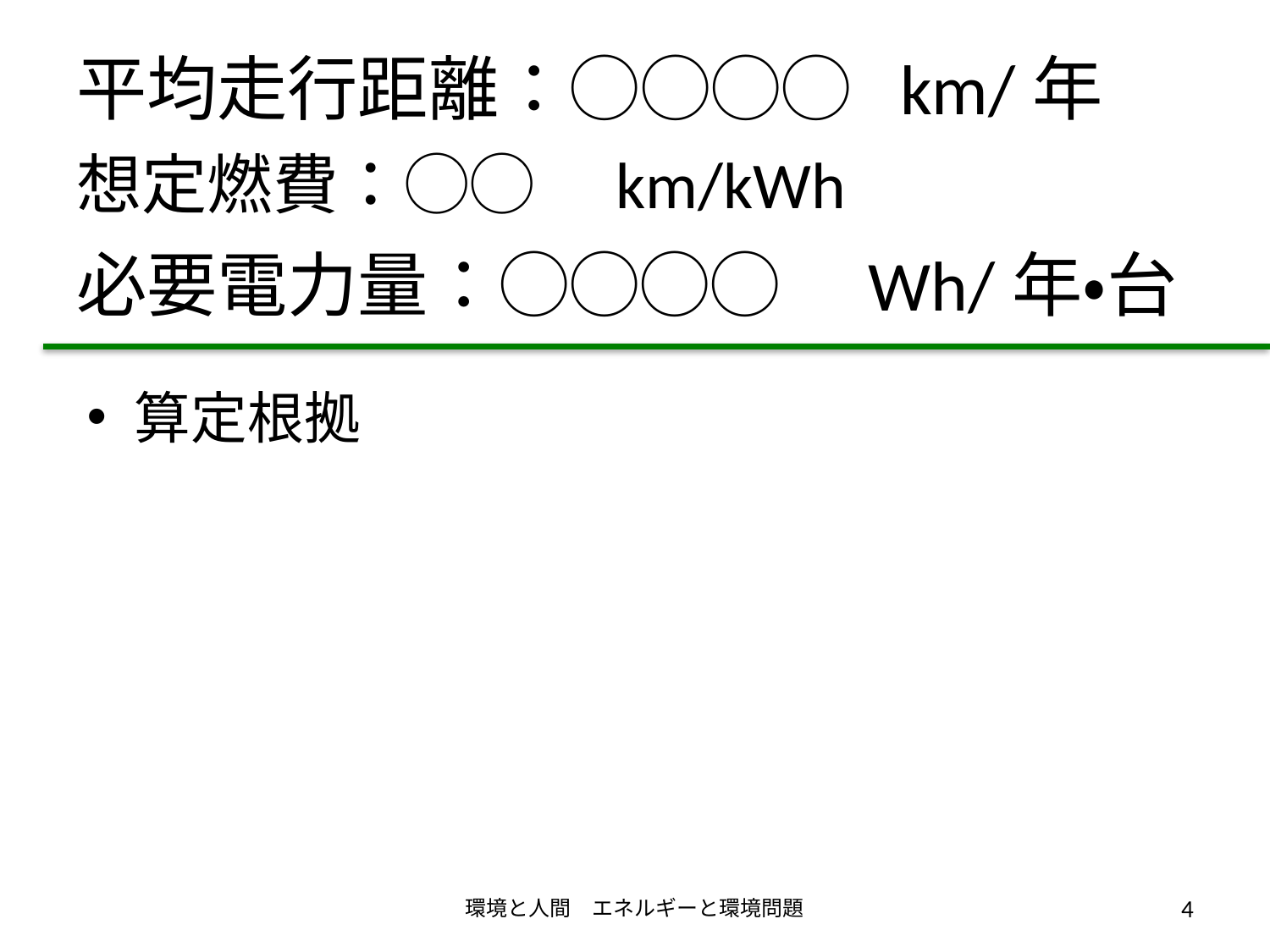

# 平均走行距離：◯◯◯◯  km/年
想定燃費：◯◯　km/kWh
必要電力量：◯◯◯◯　Wh/年・台
算定根拠
環境と人間　エネルギーと環境問題
4